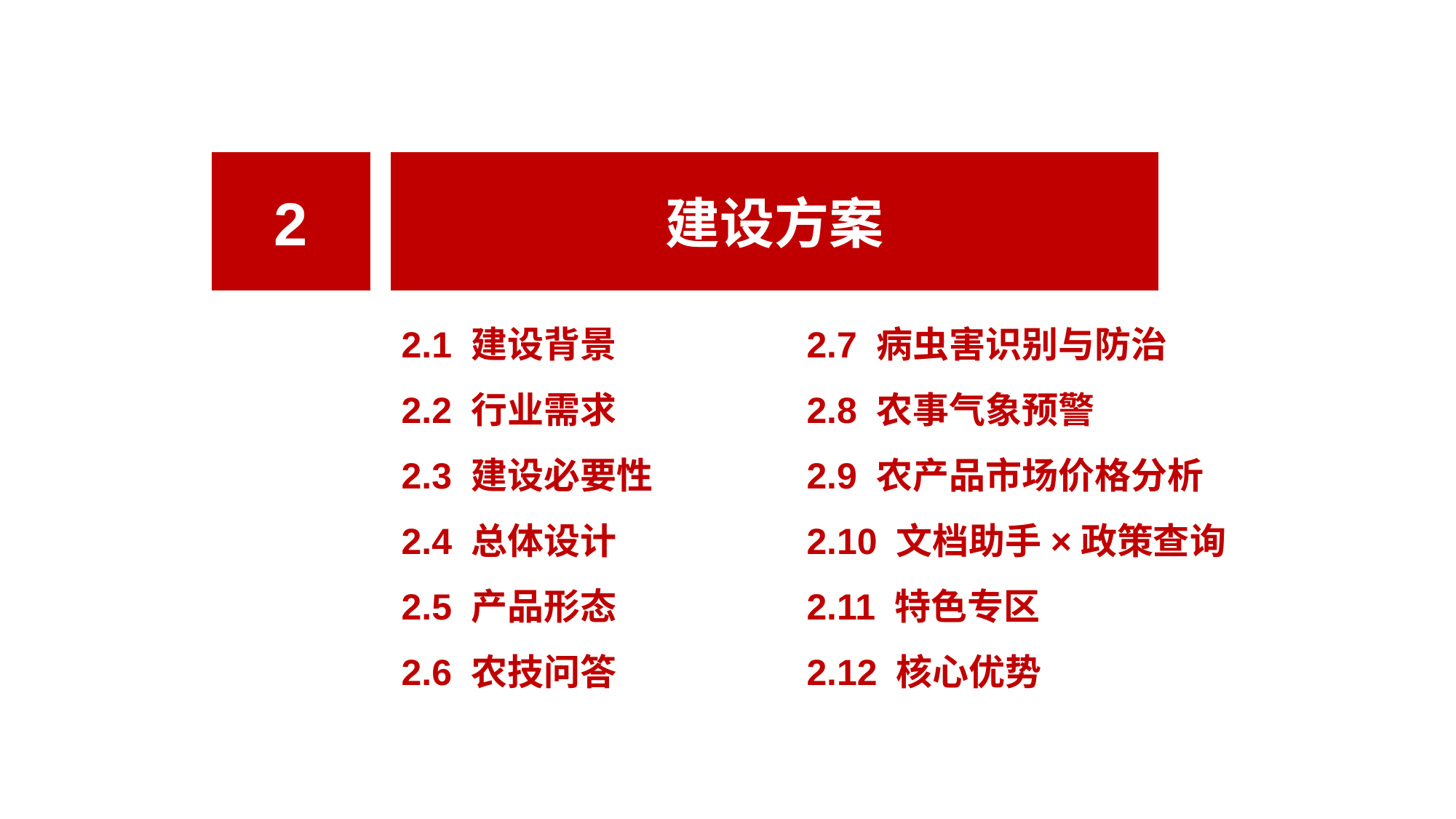

2
建设方案
2.1 建设背景
2.2 行业需求
2.3 建设必要性
2.4 总体设计
2.5 产品形态
2.6 农技问答
2.7 病虫害识别与防治
2.8 农事气象预警
2.9 农产品市场价格分析
2.10 文档助手×政策查询
2.11 特色专区
2.12 核心优势